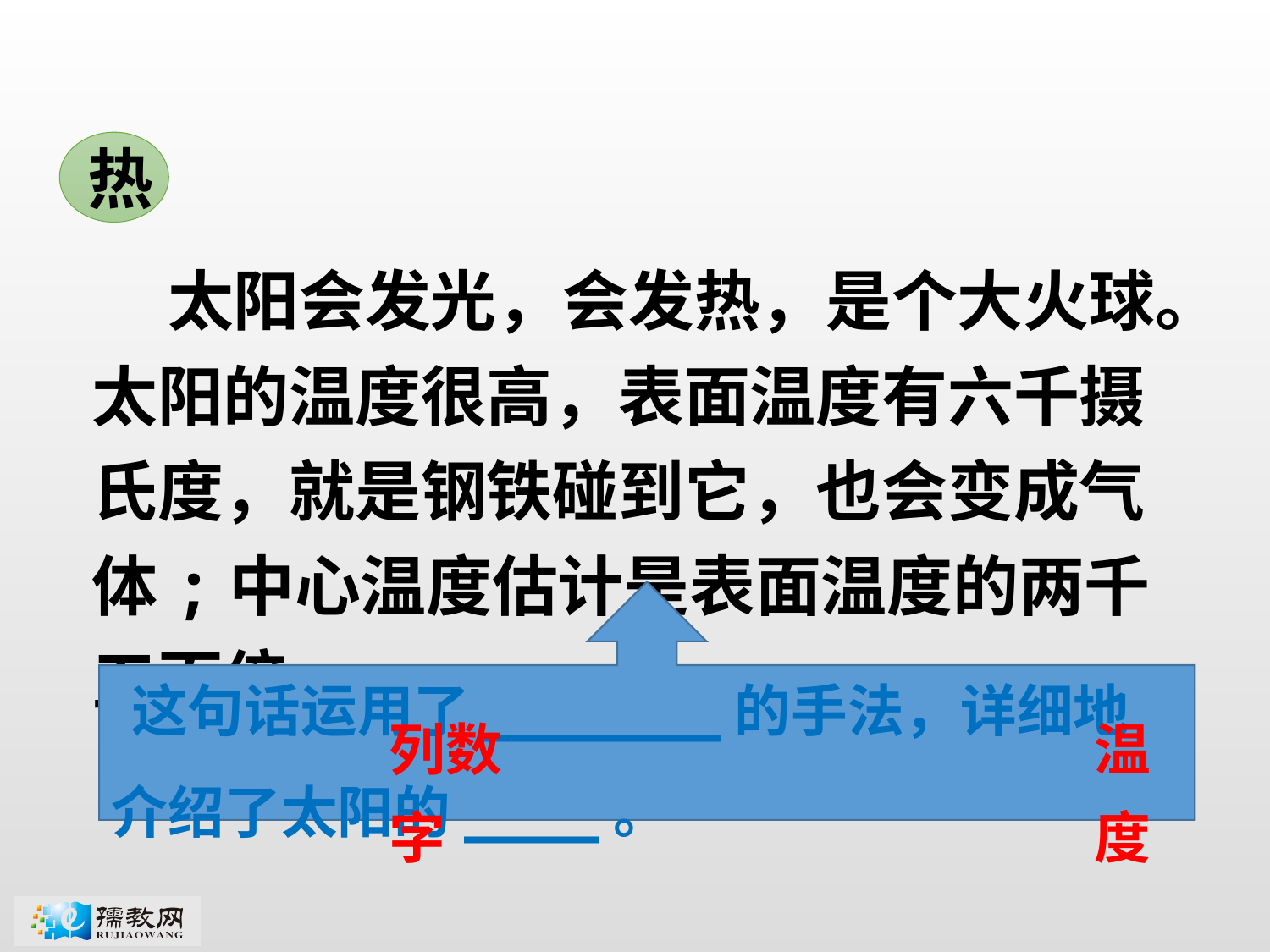

热
    太阳会发光，会发热，是个大火球。太阳的温度很高，表面温度有六千摄氏度，就是钢铁碰到它，也会变成气体;中心温度估计是表面温度的两千五百倍。
 这句话运用了_______的手法，详细地介绍了太阳的____。
列数字
温度